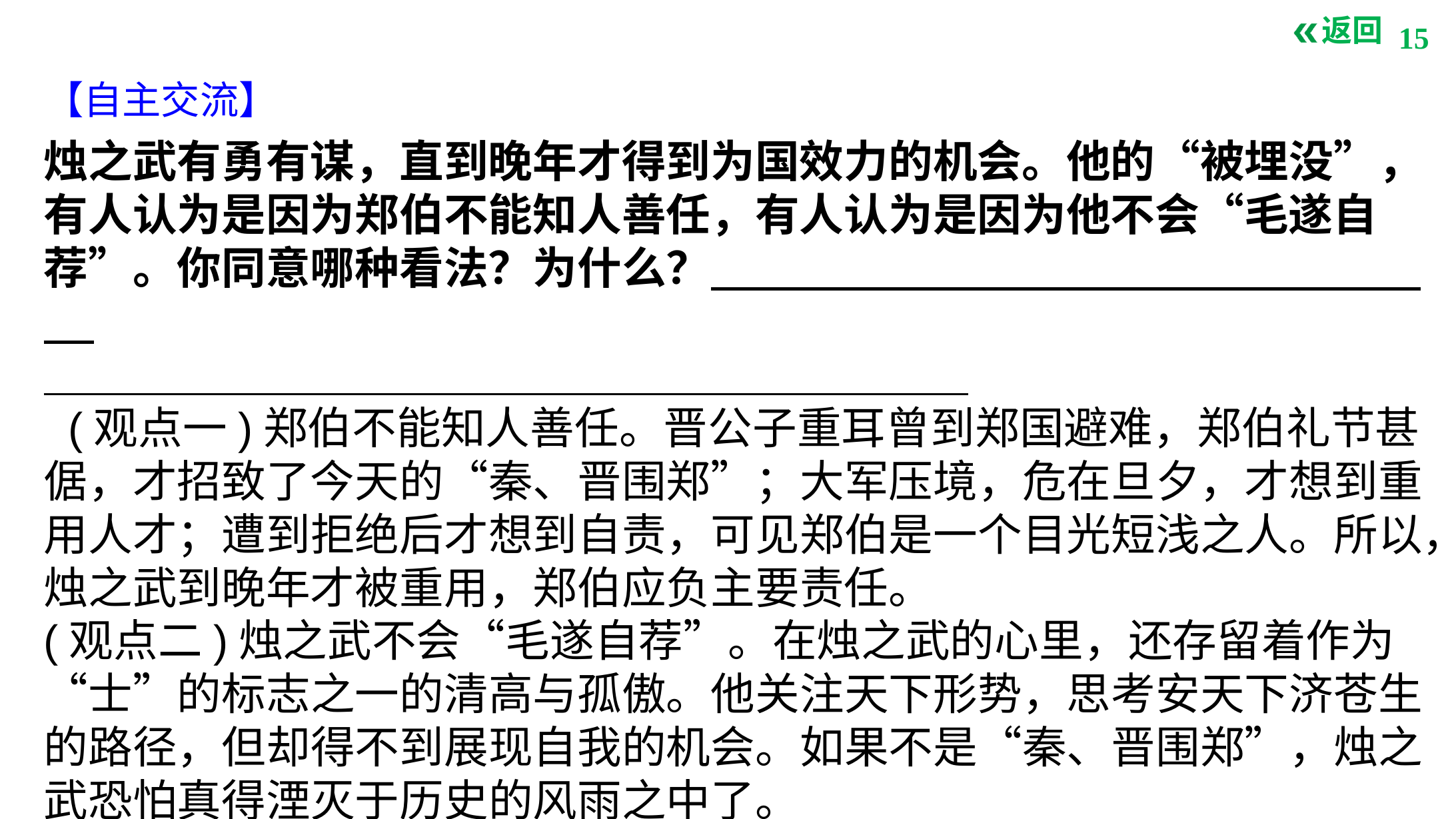

【自主交流】
烛之武有勇有谋，直到晚年才得到为国效力的机会。他的“被埋没”，有人认为是因为郑伯不能知人善任，有人认为是因为他不会“毛遂自荐”。你同意哪种看法？为什么？                                                                                                                                                          (观点一)郑伯不能知人善任。晋公子重耳曾到郑国避难，郑伯礼节甚倨，才招致了今天的“秦、晋围郑”；大军压境，危在旦夕，才想到重用人才；遭到拒绝后才想到自责，可见郑伯是一个目光短浅之人。所以，烛之武到晚年才被重用，郑伯应负主要责任。
(观点二)烛之武不会“毛遂自荐”。在烛之武的心里，还存留着作为“士”的标志之一的清高与孤傲。他关注天下形势，思考安天下济苍生的路径，但却得不到展现自我的机会。如果不是“秦、晋围郑”，烛之武恐怕真得湮灭于历史的风雨之中了。